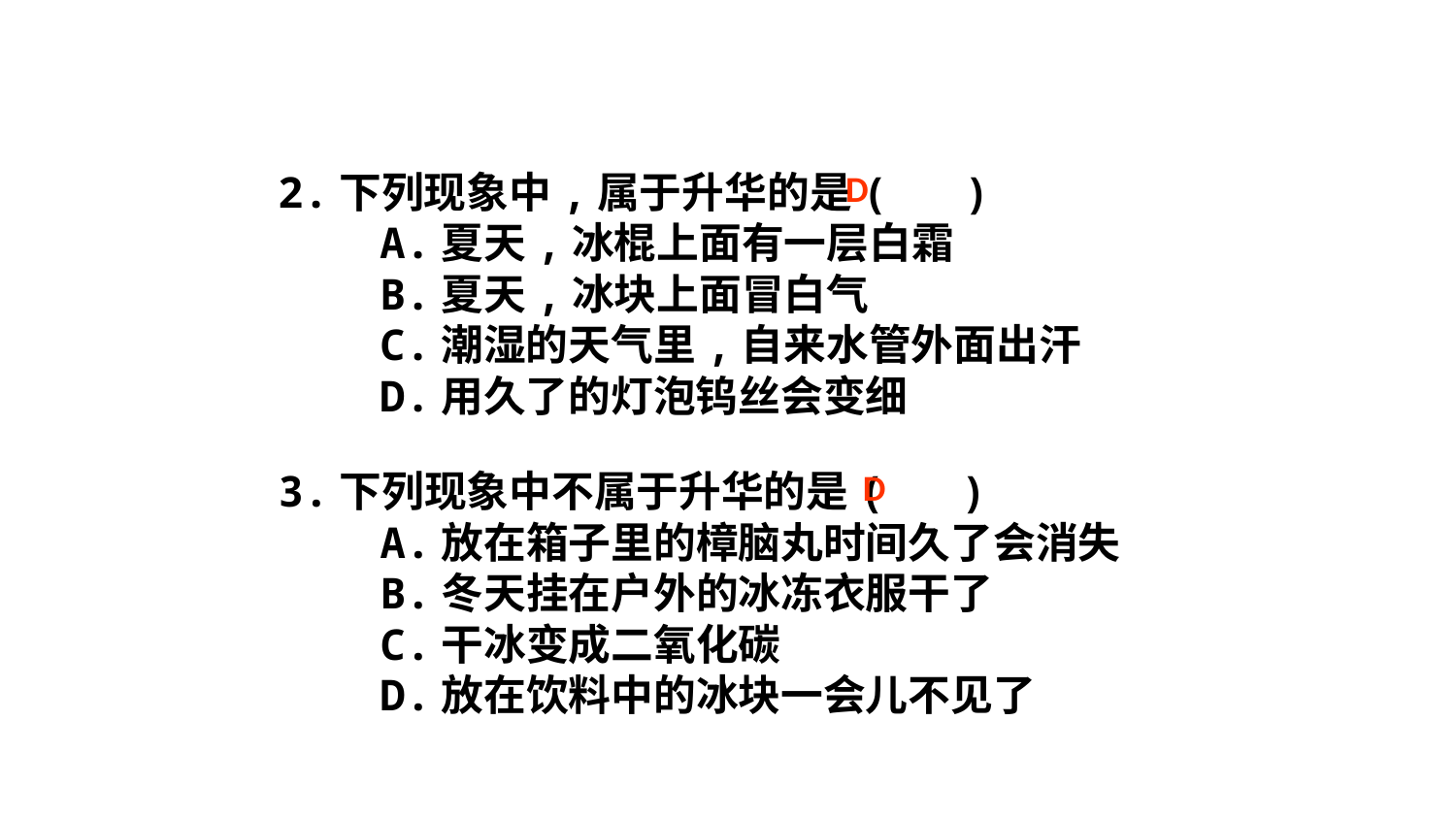

2.下列现象中,属于升华的是(   )
    A.夏天,冰棍上面有一层白霜
    B.夏天,冰块上面冒白气
    C.潮湿的天气里,自来水管外面出汗
    D.用久了的灯泡钨丝会变细
D
3.下列现象中不属于升华的是(   )
    A.放在箱子里的樟脑丸时间久了会消失
    B.冬天挂在户外的冰冻衣服干了
    C.干冰变成二氧化碳
    D.放在饮料中的冰块一会儿不见了
D